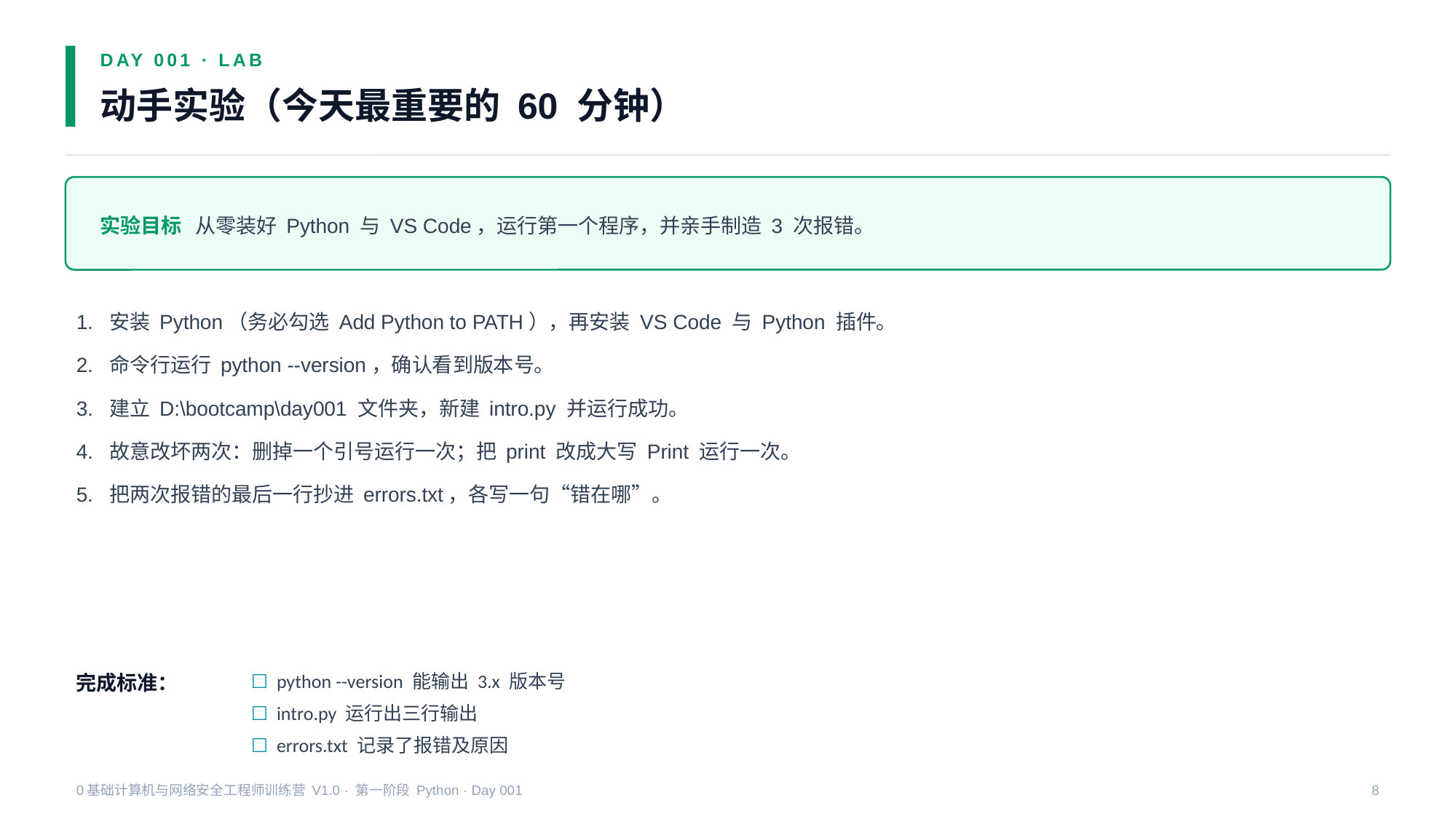

DAY 001 · LAB

动手实验（今天最重要的 60 分钟）

实验目标   从零装好 Python 与 VS Code，运行第一个程序，并亲手制造 3 次报错。
1.  安装 Python（务必勾选 Add Python to PATH），再安装 VS Code 与 Python 插件。
2.  命令行运行 python --version，确认看到版本号。
3.  建立 D:\bootcamp\day001 文件夹，新建 intro.py 并运行成功。
4.  故意改坏两次：删掉一个引号运行一次；把 print 改成大写 Print 运行一次。
5.  把两次报错的最后一行抄进 errors.txt，各写一句“错在哪”。
完成标准：
☐  python --version 能输出 3.x 版本号
☐  intro.py 运行出三行输出
☐  errors.txt 记录了报错及原因
0基础计算机与网络安全工程师训练营 V1.0 · 第一阶段 Python · Day 001
8